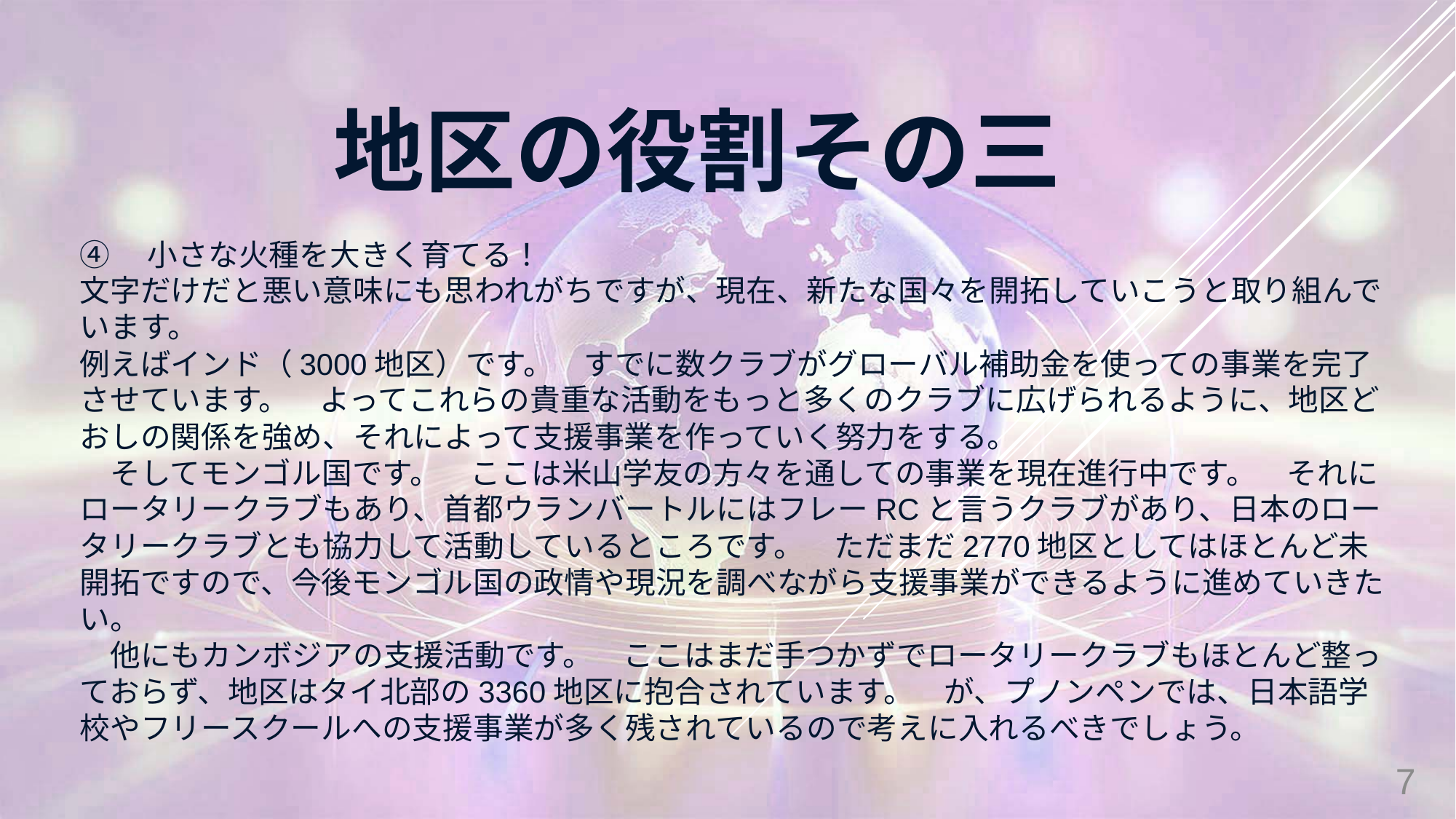

地区の役割その三
④　小さな火種を大きく育てる！
文字だけだと悪い意味にも思われがちですが、現在、新たな国々を開拓していこうと取り組んでいます。
例えばインド（3000地区）です。　すでに数クラブがグローバル補助金を使っての事業を完了させています。　よってこれらの貴重な活動をもっと多くのクラブに広げられるように、地区どおしの関係を強め、それによって支援事業を作っていく努力をする。
　そしてモンゴル国です。　ここは米山学友の方々を通しての事業を現在進行中です。　それにロータリークラブもあり、首都ウランバートルにはフレーRCと言うクラブがあり、日本のロータリークラブとも協力して活動しているところです。　ただまだ2770地区としてはほとんど未開拓ですので、今後モンゴル国の政情や現況を調べながら支援事業ができるように進めていきたい。
　他にもカンボジアの支援活動です。　ここはまだ手つかずでロータリークラブもほとんど整っておらず、地区はタイ北部の3360地区に抱合されています。　が、プノンペンでは、日本語学校やフリースクールへの支援事業が多く残されているので考えに入れるべきでしょう。
7